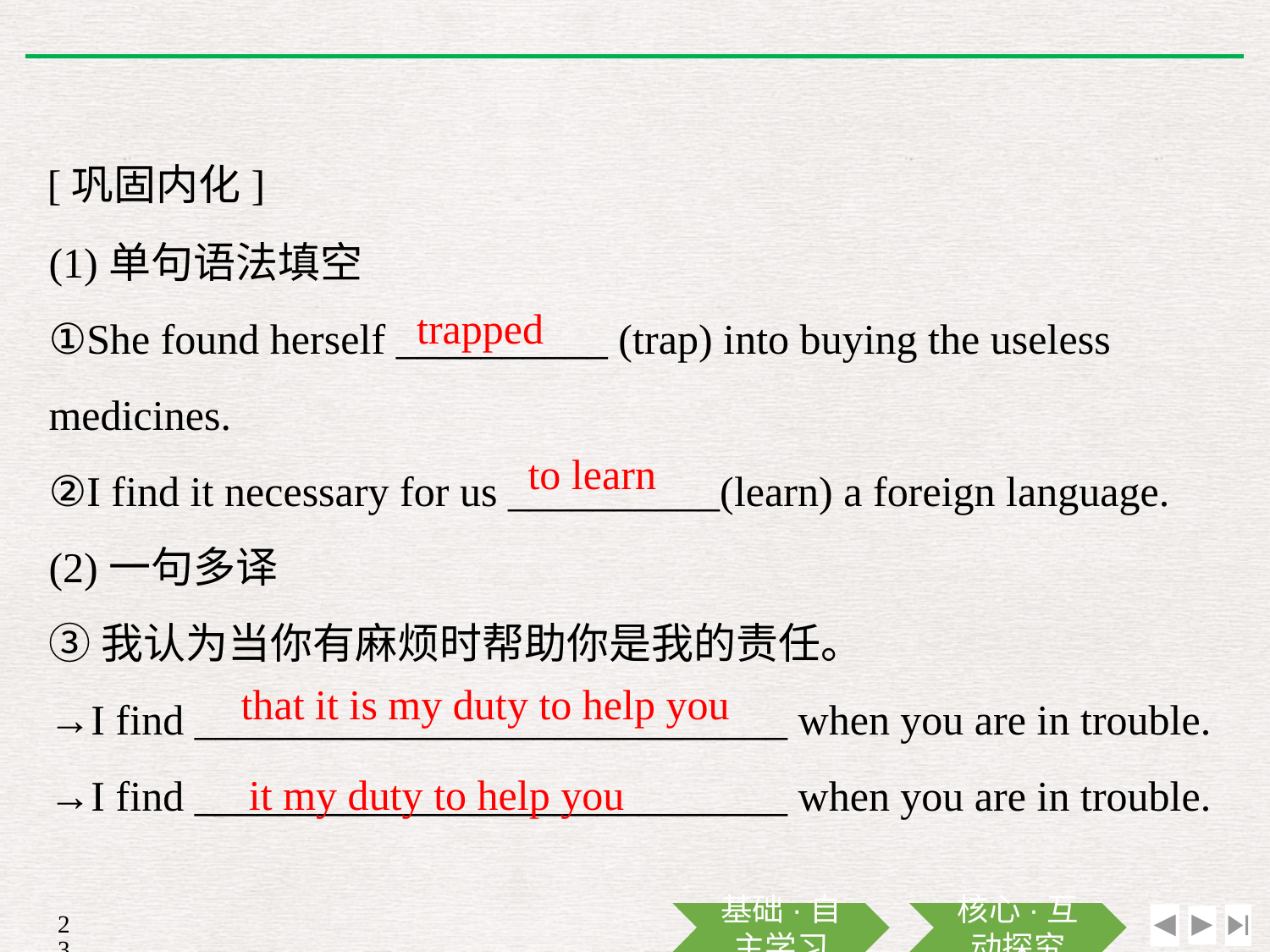

[巩固内化]
(1)单句语法填空
①She found herself __________ (trap) into buying the useless medicines.
②I find it necessary for us __________(learn) a foreign language.
(2)一句多译
③我认为当你有麻烦时帮助你是我的责任。
→I find ____________________________ when you are in trouble.
→I find ____________________________ when you are in trouble.
trapped
to learn
that it is my duty to help you
it my duty to help you